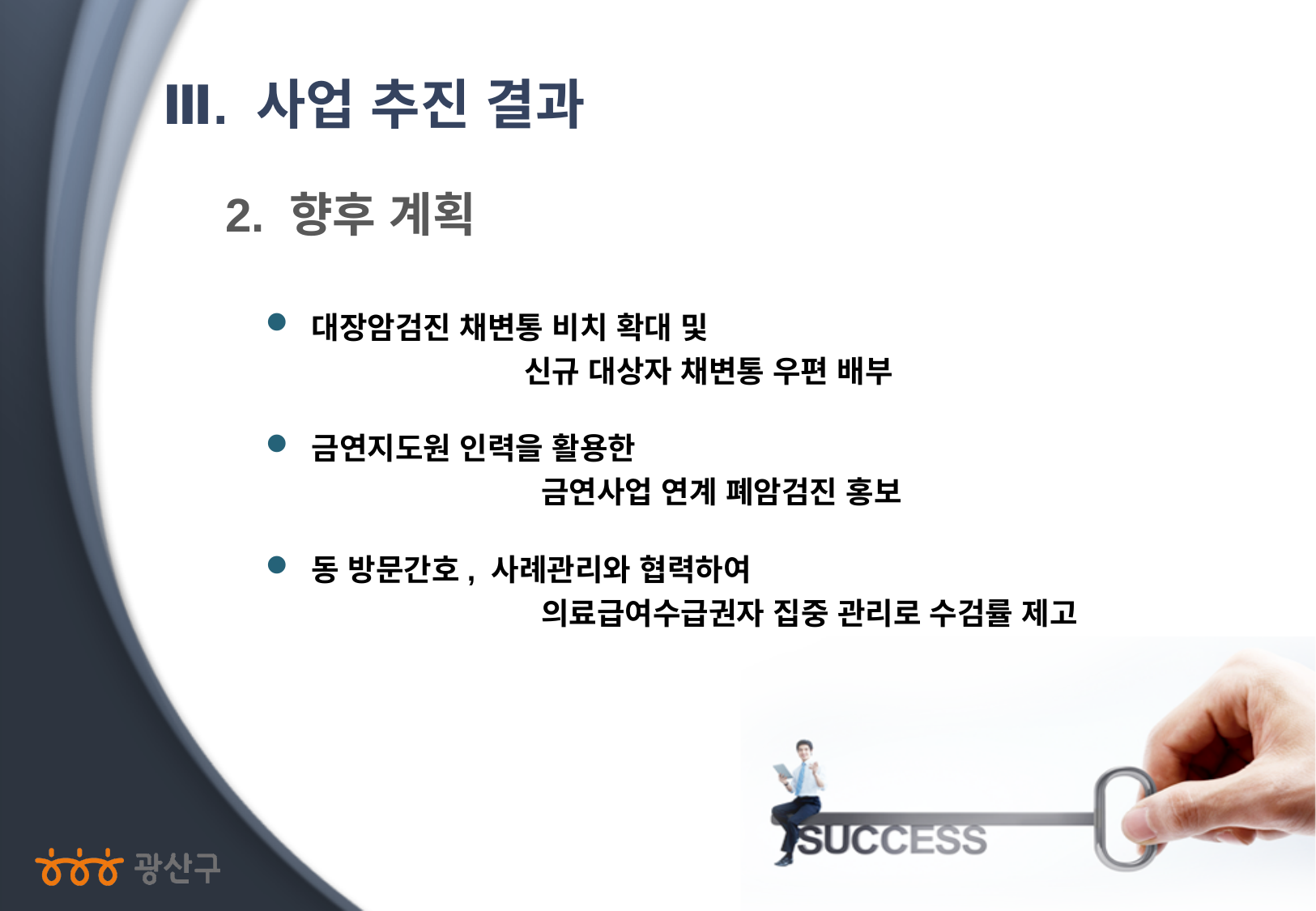

Ⅲ. 사업 추진 결과
2. 향후 계획
 대장암검진 채변통 비치 확대 및
                             신규 대상자 채변통 우편 배부

 금연지도원 인력을 활용한
                               금연사업 연계 폐암검진 홍보

 동 방문간호, 사례관리와 협력하여
                               의료급여수급권자 집중 관리로 수검률 제고